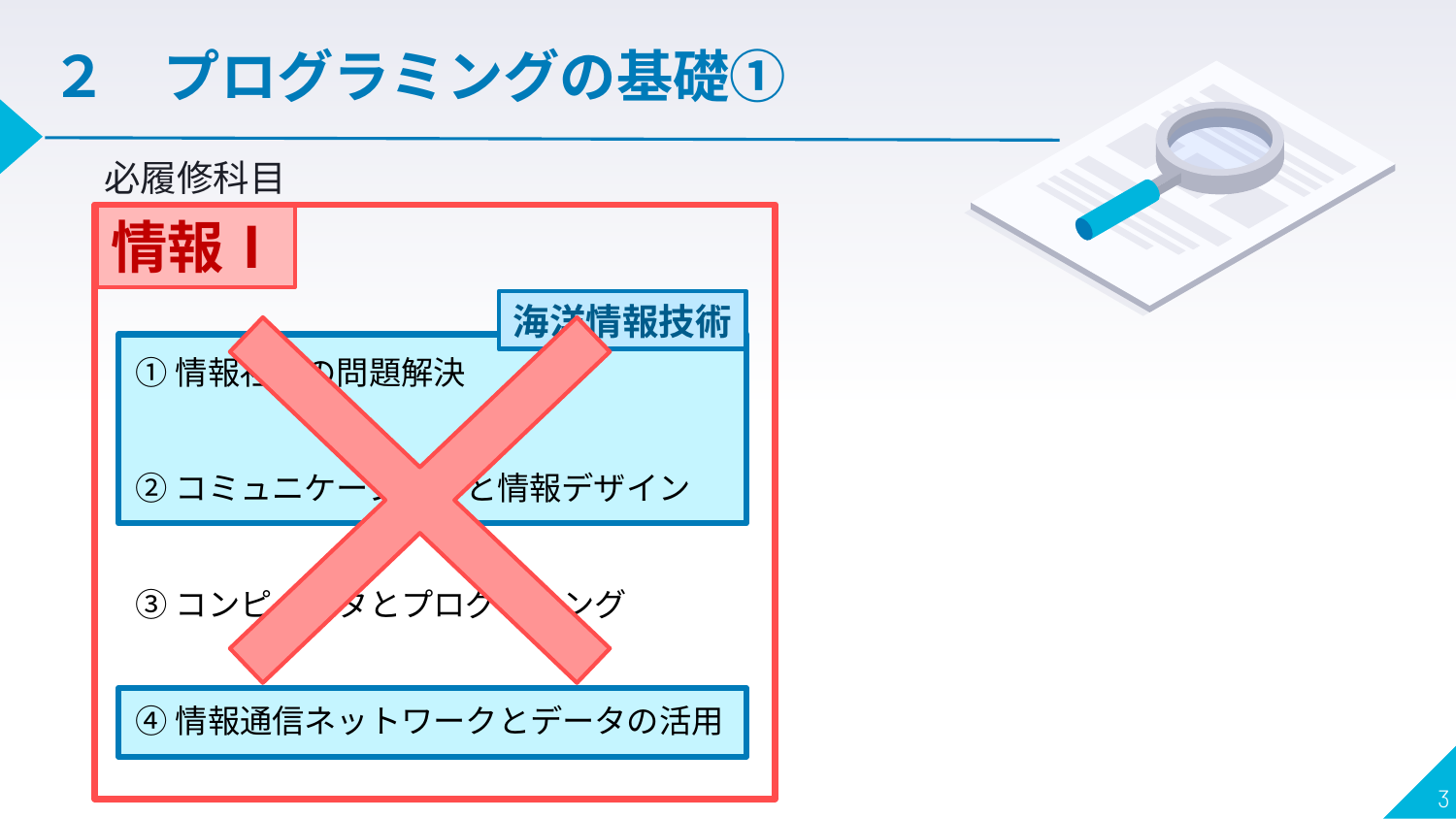

２　プログラミングの基礎①

必履修科目
情報Ⅰ

海洋情報技術

①情報社会の問題解決

②コミュニケーションと情報デザイン

③コンピュータとプログラミング

④情報通信ネットワークとデータの活用

3